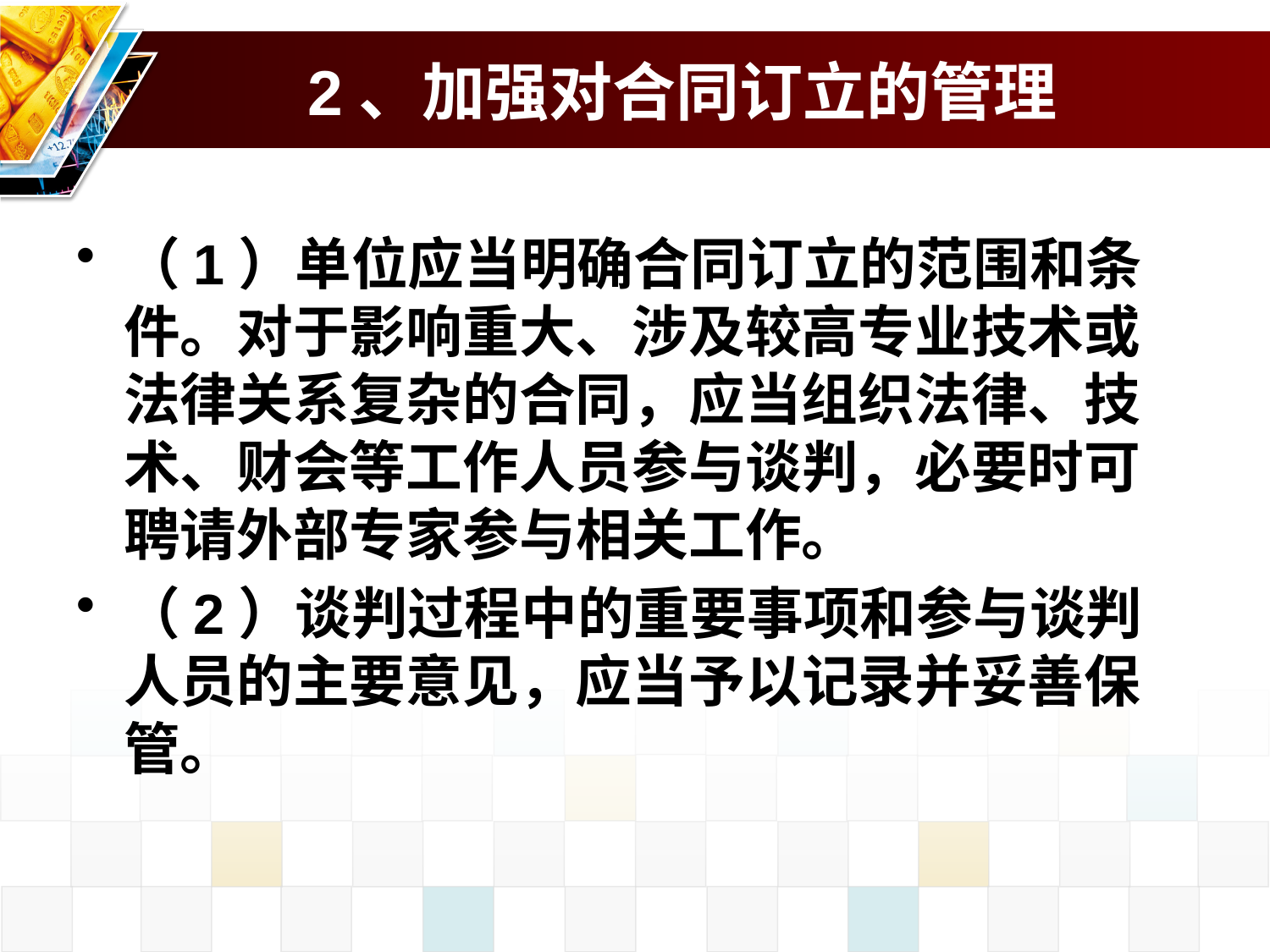

# 2、加强对合同订立的管理
（1）单位应当明确合同订立的范围和条件。对于影响重大、涉及较高专业技术或法律关系复杂的合同，应当组织法律、技术、财会等工作人员参与谈判，必要时可聘请外部专家参与相关工作。
（2）谈判过程中的重要事项和参与谈判人员的主要意见，应当予以记录并妥善保管。